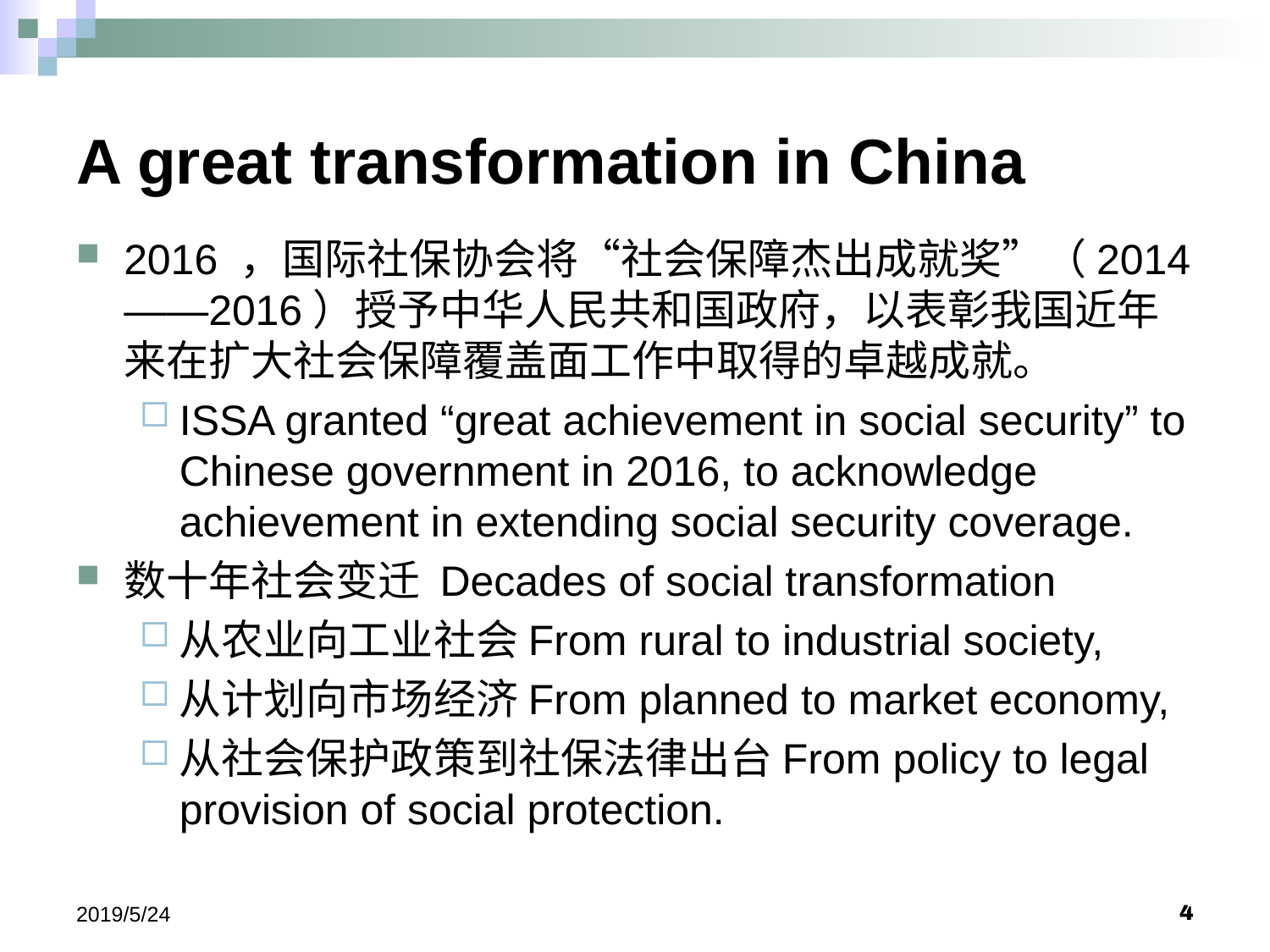

# A great transformation in China
2016 ，国际社保协会将“社会保障杰出成就奖”（2014——2016）授予中华人民共和国政府，以表彰我国近年来在扩大社会保障覆盖面工作中取得的卓越成就。
ISSA granted “great achievement in social security” to Chinese government in 2016, to acknowledge achievement in extending social security coverage.
数十年社会变迁 Decades of social transformation
从农业向工业社会From rural to industrial society,
从计划向市场经济From planned to market economy,
从社会保护政策到社保法律出台From policy to legal provision of social protection.
2019/5/24
4